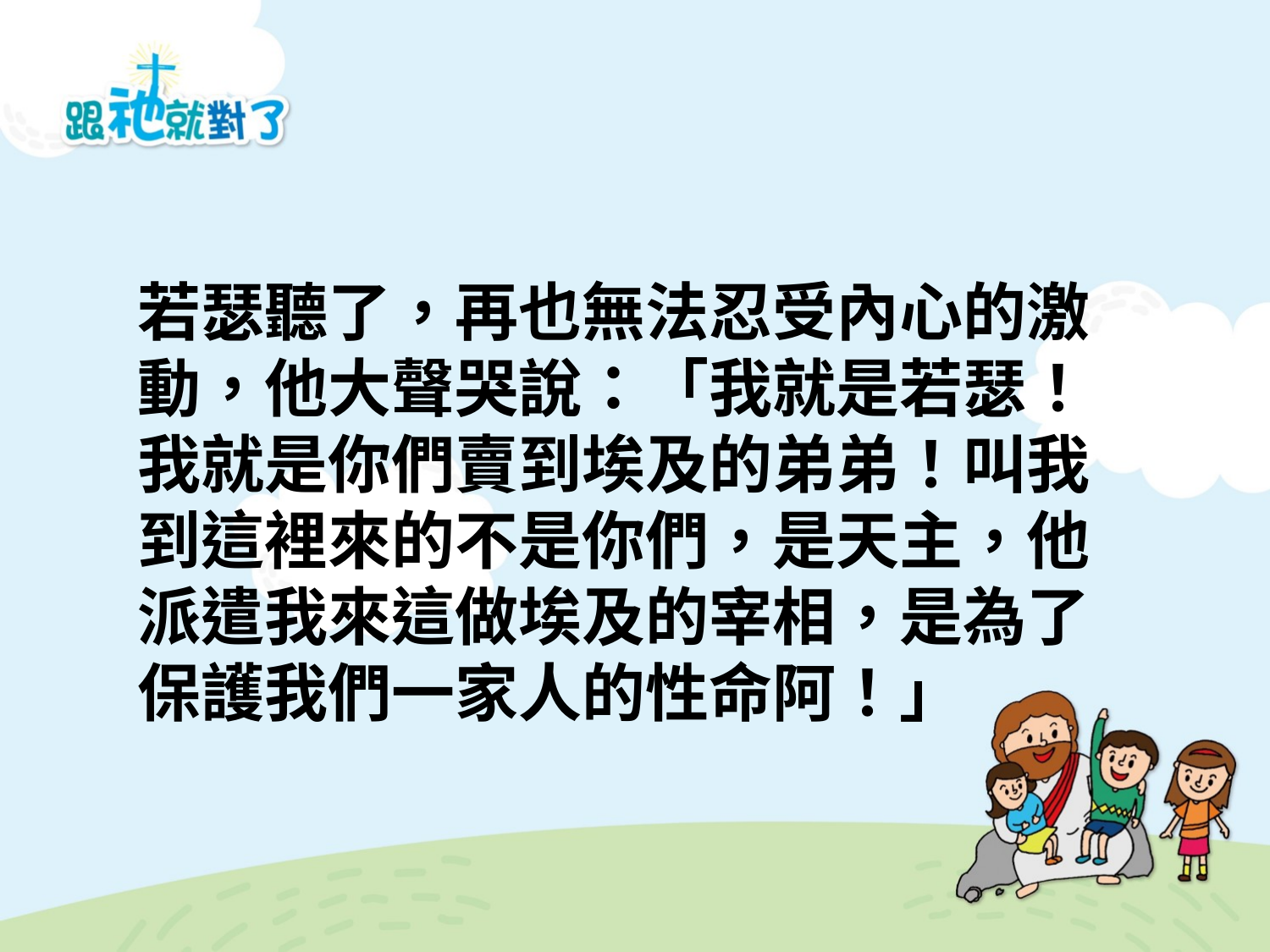

若瑟聽了，再也無法忍受內心的激動，他大聲哭說：「我就是若瑟！我就是你們賣到埃及的弟弟！叫我到這裡來的不是你們，是天主，他派遣我來這做埃及的宰相，是為了保護我們一家人的性命阿！」